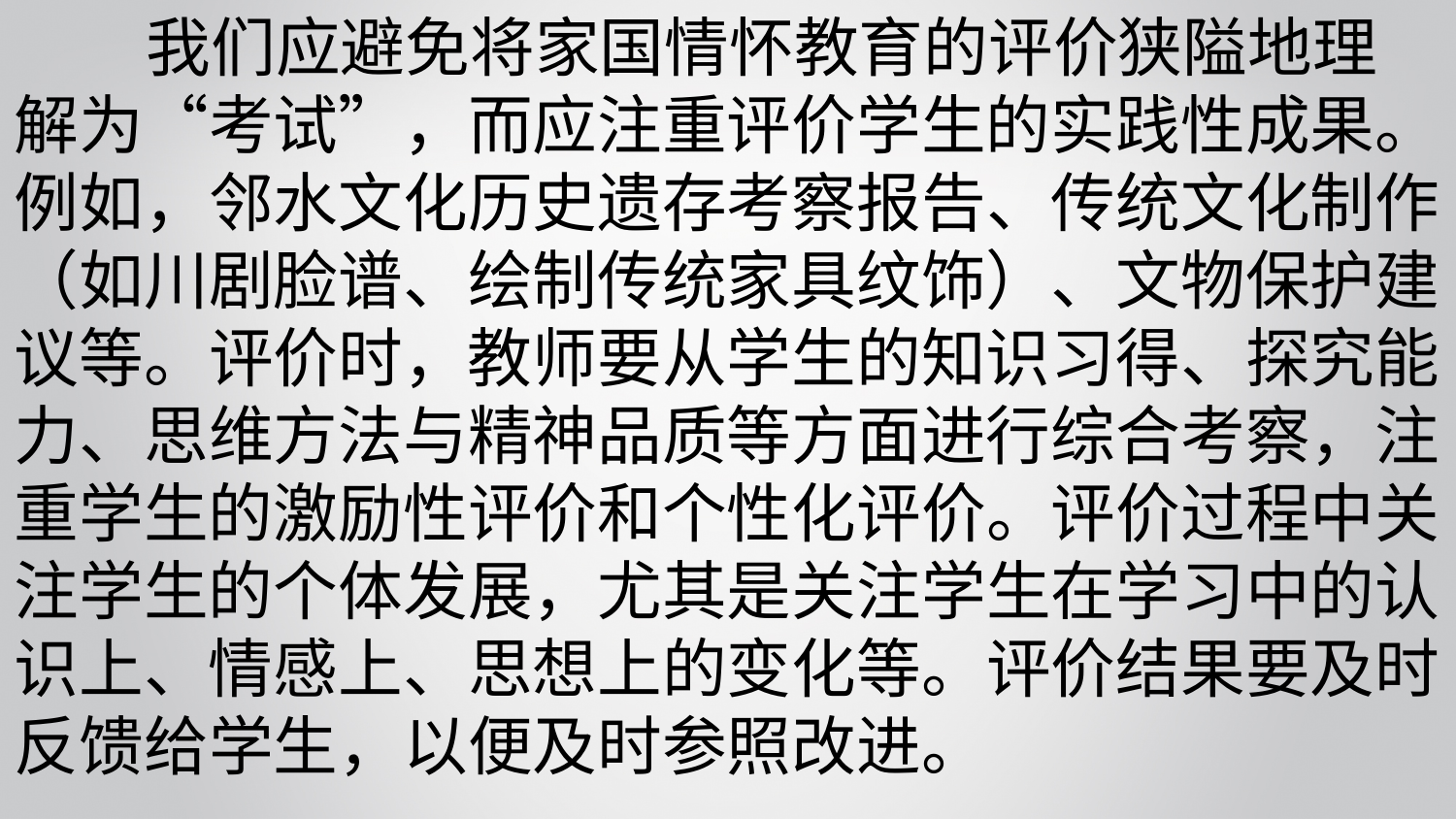

我们应避免将家国情怀教育的评价狭隘地理解为“考试”，而应注重评价学生的实践性成果。例如，邻水文化历史遗存考察报告、传统文化制作（如川剧脸谱、绘制传统家具纹饰）、文物保护建议等。评价时，教师要从学生的知识习得、探究能力、思维方法与精神品质等方面进行综合考察，注重学生的激励性评价和个性化评价。评价过程中关注学生的个体发展，尤其是关注学生在学习中的认识上、情感上、思想上的变化等。评价结果要及时反馈给学生，以便及时参照改进。